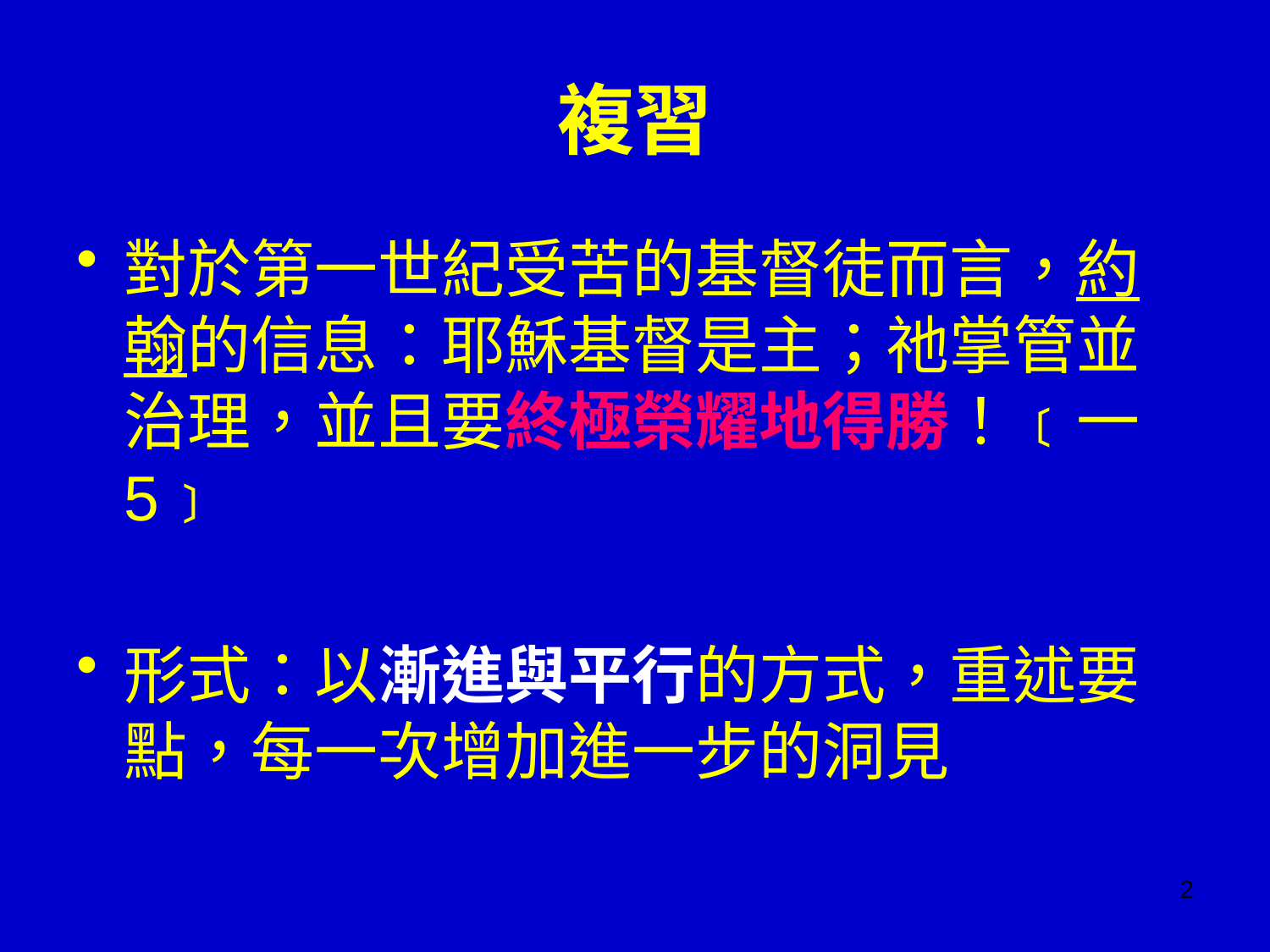

# 複習
對於第一世紀受苦的基督徒而言，約翰的信息：耶穌基督是主；祂掌管並治理，並且要終極榮耀地得勝！﹝一5﹞

形式：以漸進與平行的方式，重述要點，每一次增加進一步的洞見
2